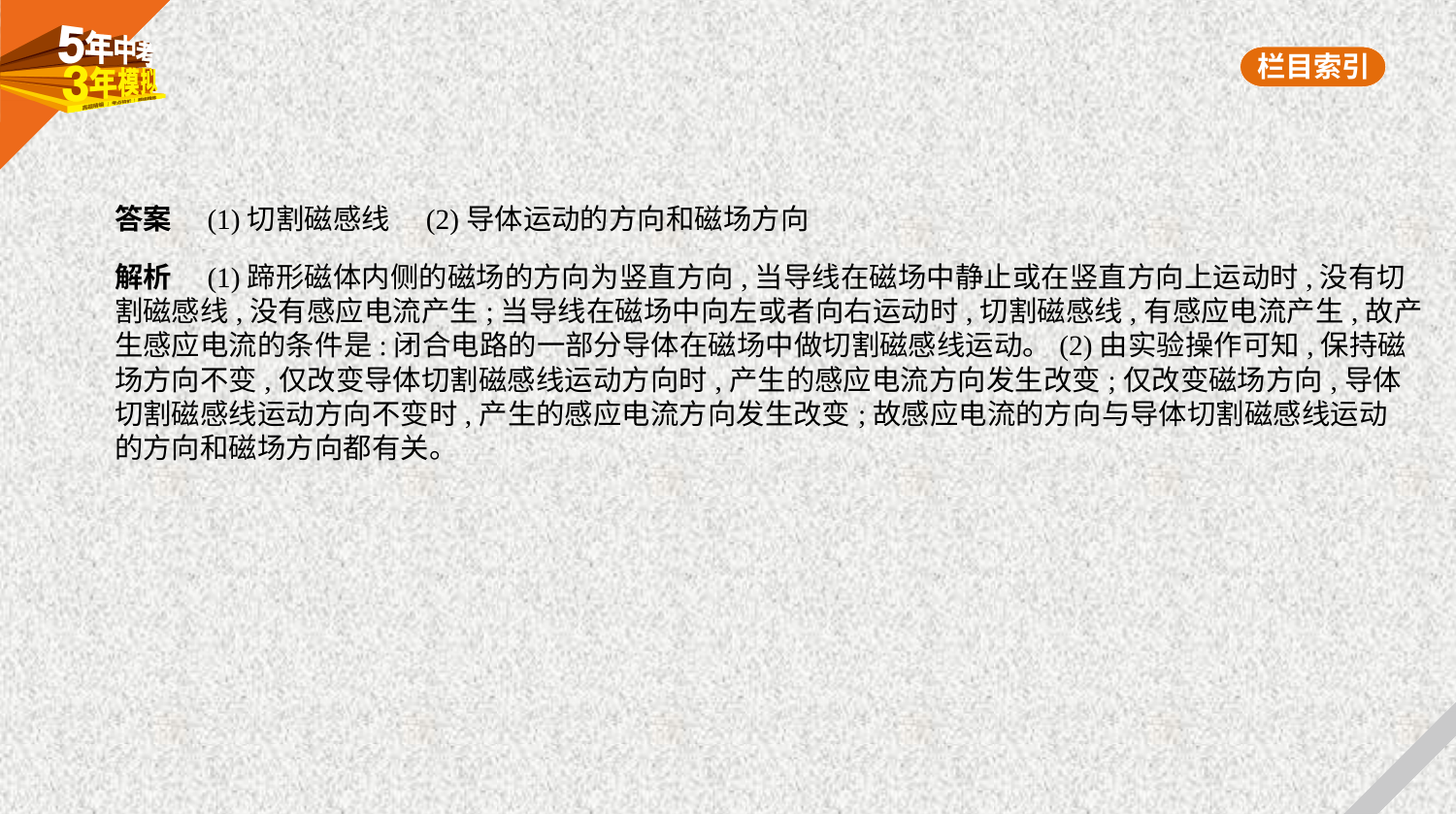

答案　(1)切割磁感线　(2)导体运动的方向和磁场方向
解析　(1)蹄形磁体内侧的磁场的方向为竖直方向,当导线在磁场中静止或在竖直方向上运动时,没有切
割磁感线,没有感应电流产生;当导线在磁场中向左或者向右运动时,切割磁感线,有感应电流产生,故产
生感应电流的条件是:闭合电路的一部分导体在磁场中做切割磁感线运动。(2)由实验操作可知,保持磁
场方向不变,仅改变导体切割磁感线运动方向时,产生的感应电流方向发生改变;仅改变磁场方向,导体
切割磁感线运动方向不变时,产生的感应电流方向发生改变;故感应电流的方向与导体切割磁感线运动
的方向和磁场方向都有关。